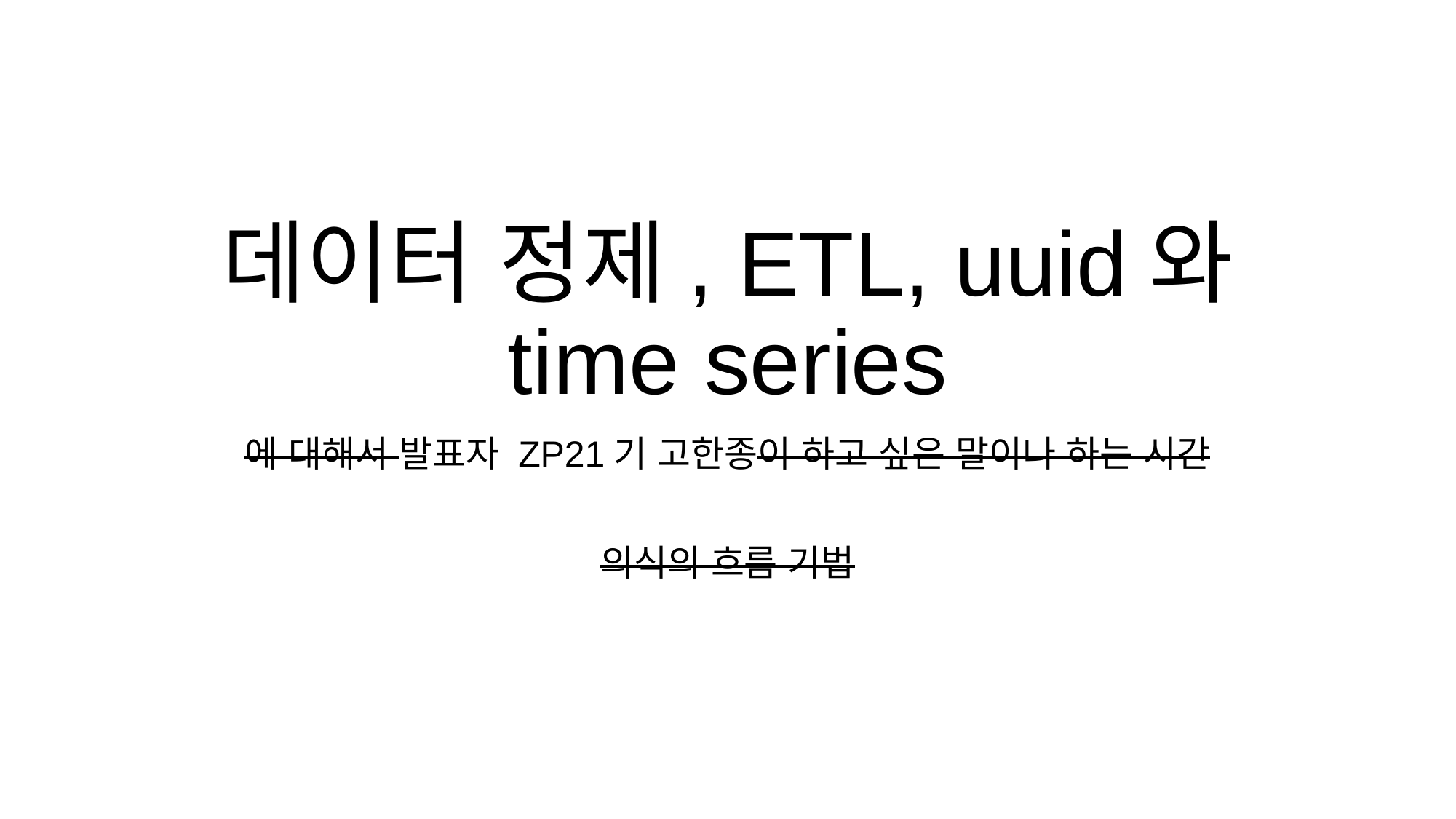

# 데이터 정제, ETL, uuid와 time series
에 대해서 발표자 ZP21기 고한종이 하고 싶은 말이나 하는 시간

의식의 흐름 기법